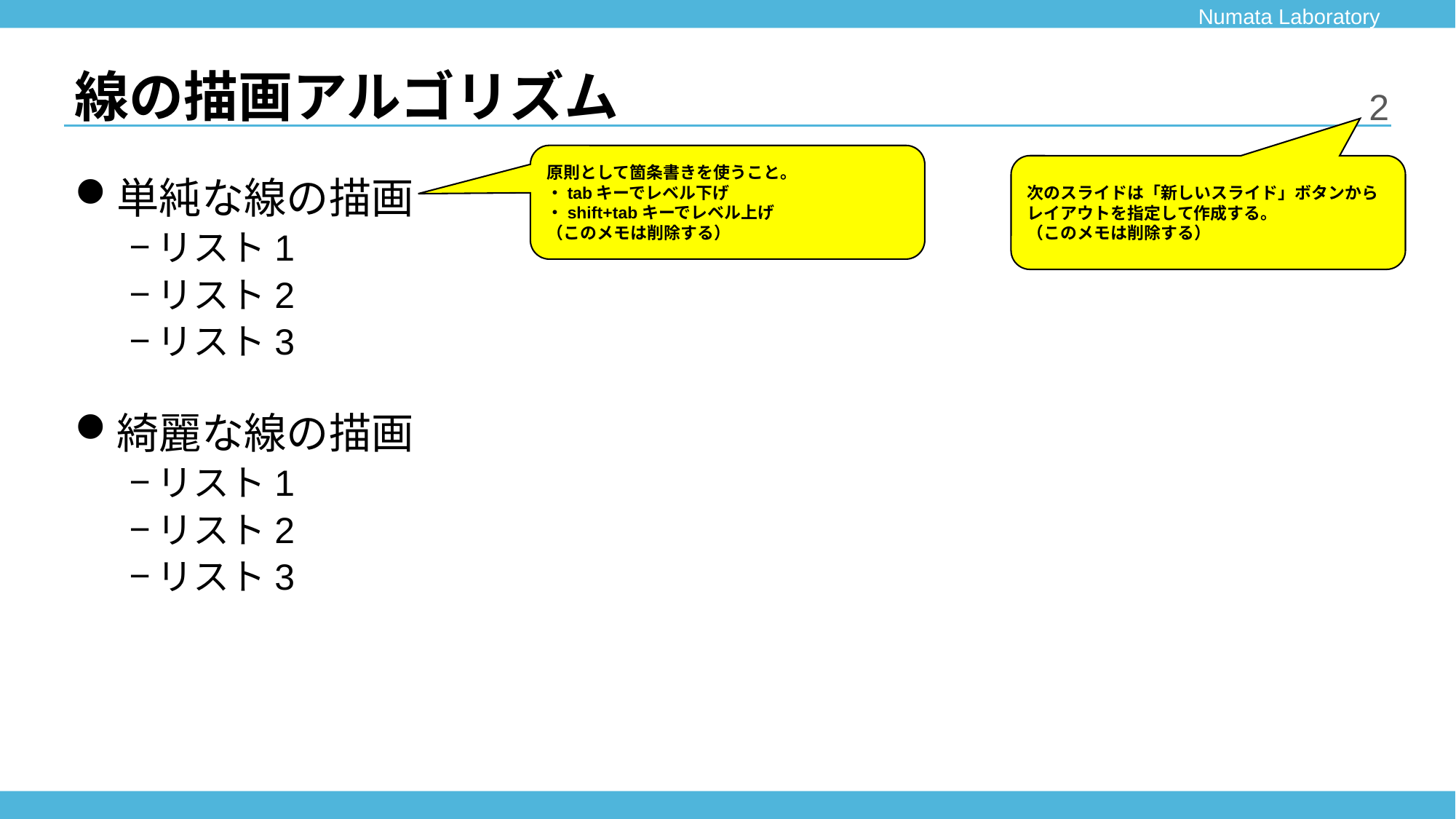

# 線の描画アルゴリズム
原則として箇条書きを使うこと。
・tabキーでレベル下げ
・shift+tabキーでレベル上げ
（このメモは削除する）
単純な線の描画
リスト1
リスト2
リスト3
綺麗な線の描画
リスト1
リスト2
リスト3
次のスライドは「新しいスライド」ボタンから
レイアウトを指定して作成する。
（このメモは削除する）